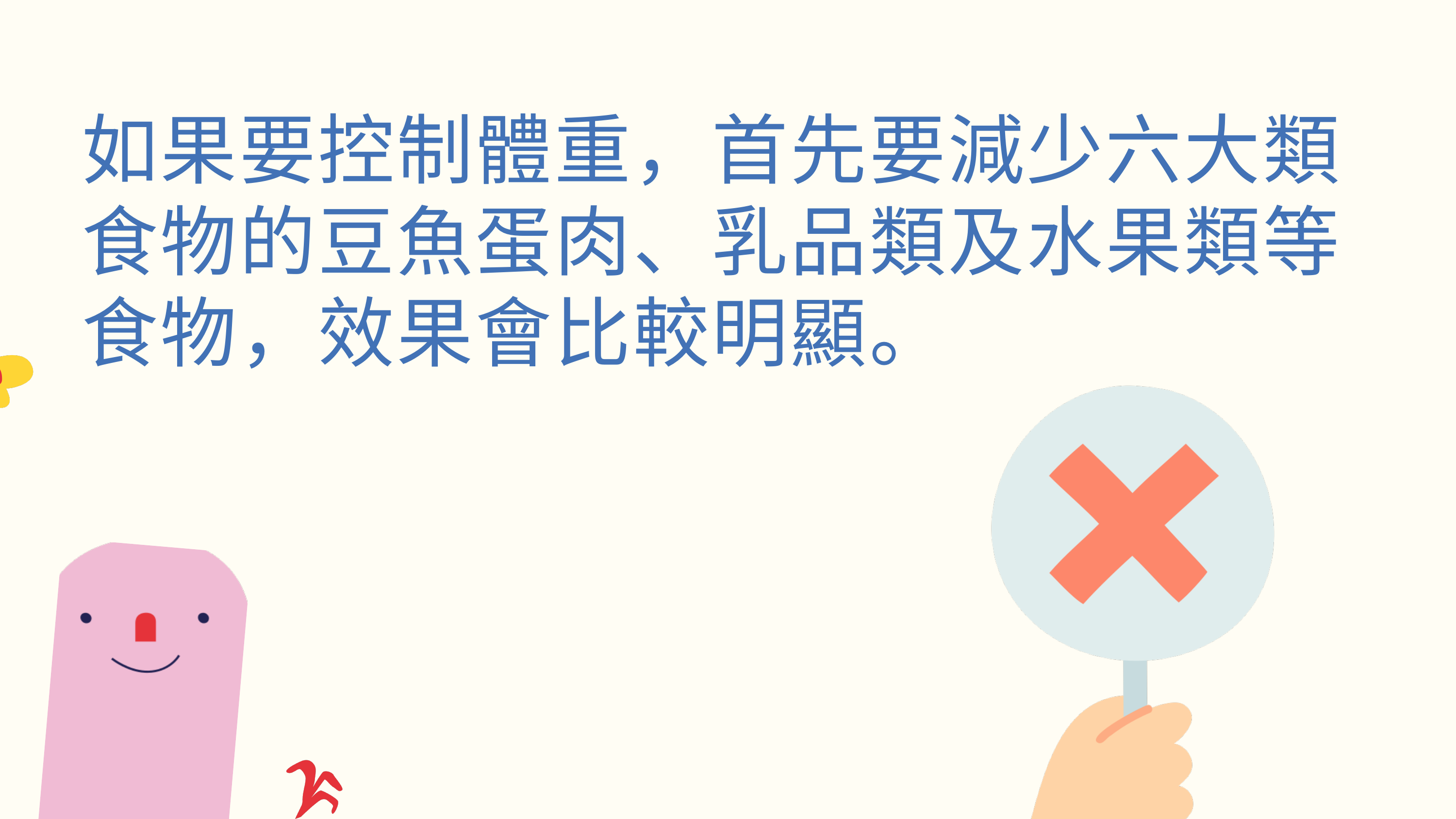

如果要控制體重，首先要減少六大類食物的豆魚蛋肉、乳品類及水果類等 食物，效果會比較明顯。